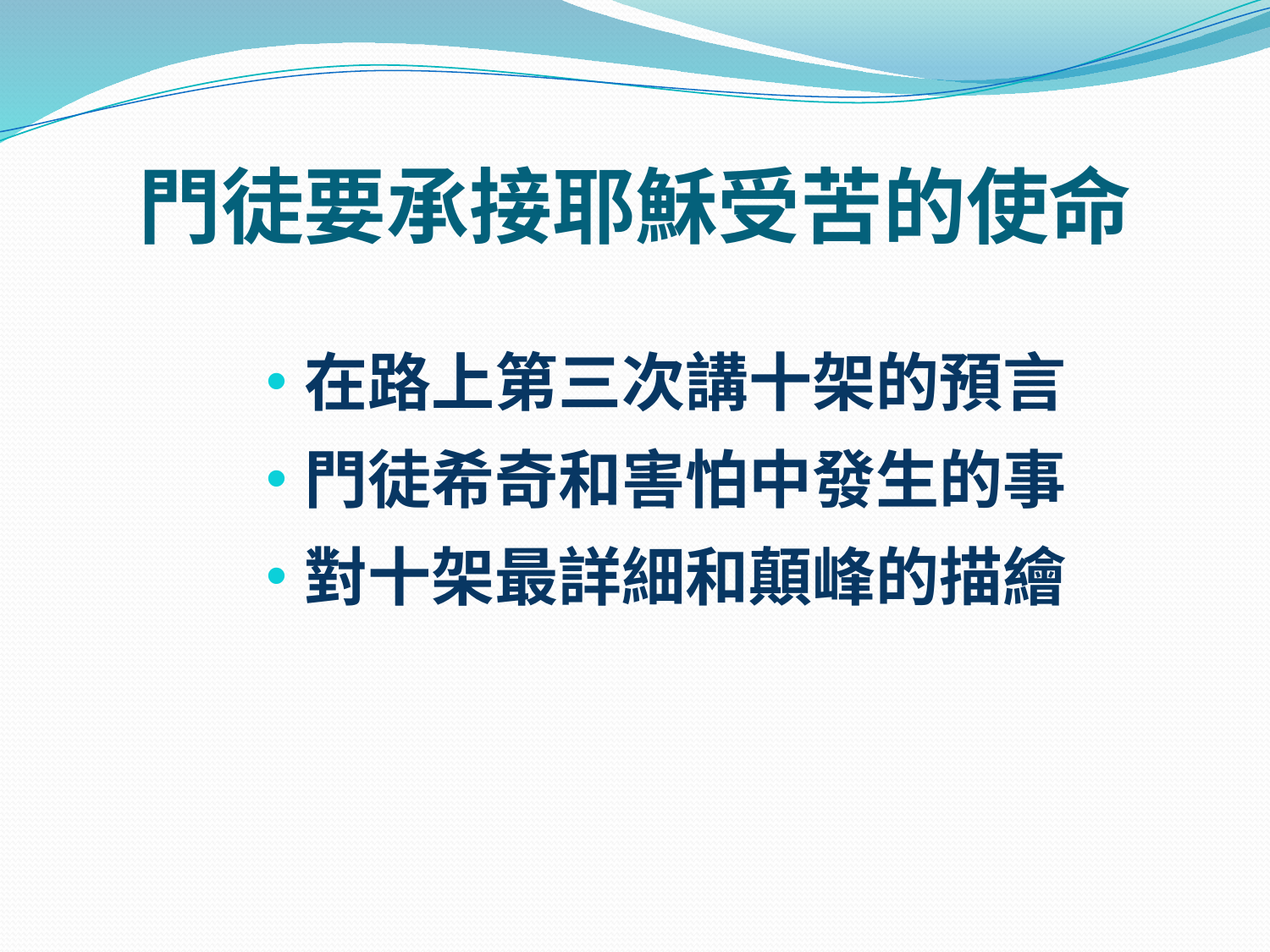

# 門徒要承接耶穌受苦的使命
在路上第三次講十架的預言
門徒希奇和害怕中發生的事
對十架最詳細和顛峰的描繪